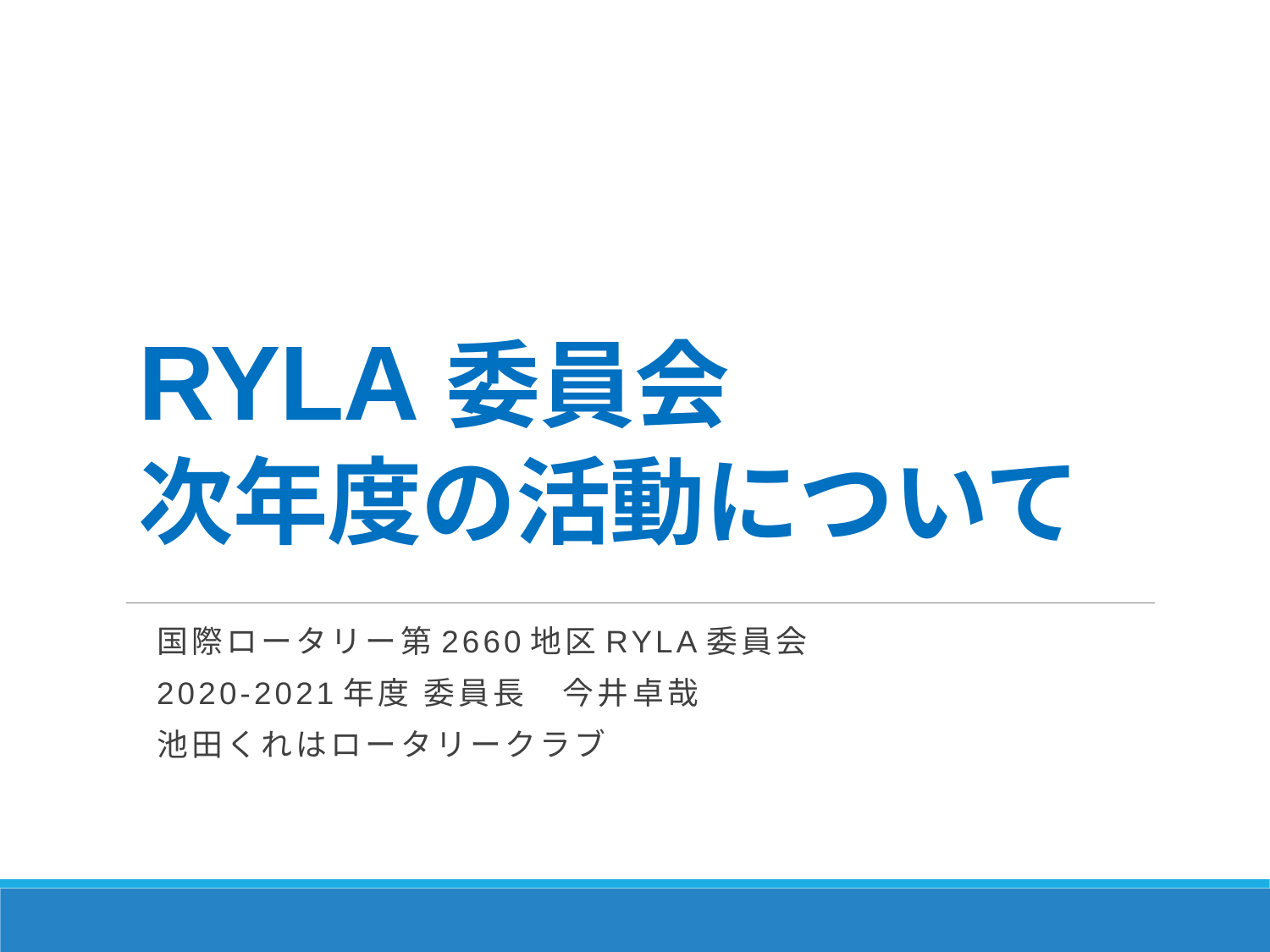

# RYLA委員会 次年度の活動について
国際ロータリー第2660地区RYLA委員会
2020-2021年度 委員長　今井卓哉
池田くれはロータリークラブ